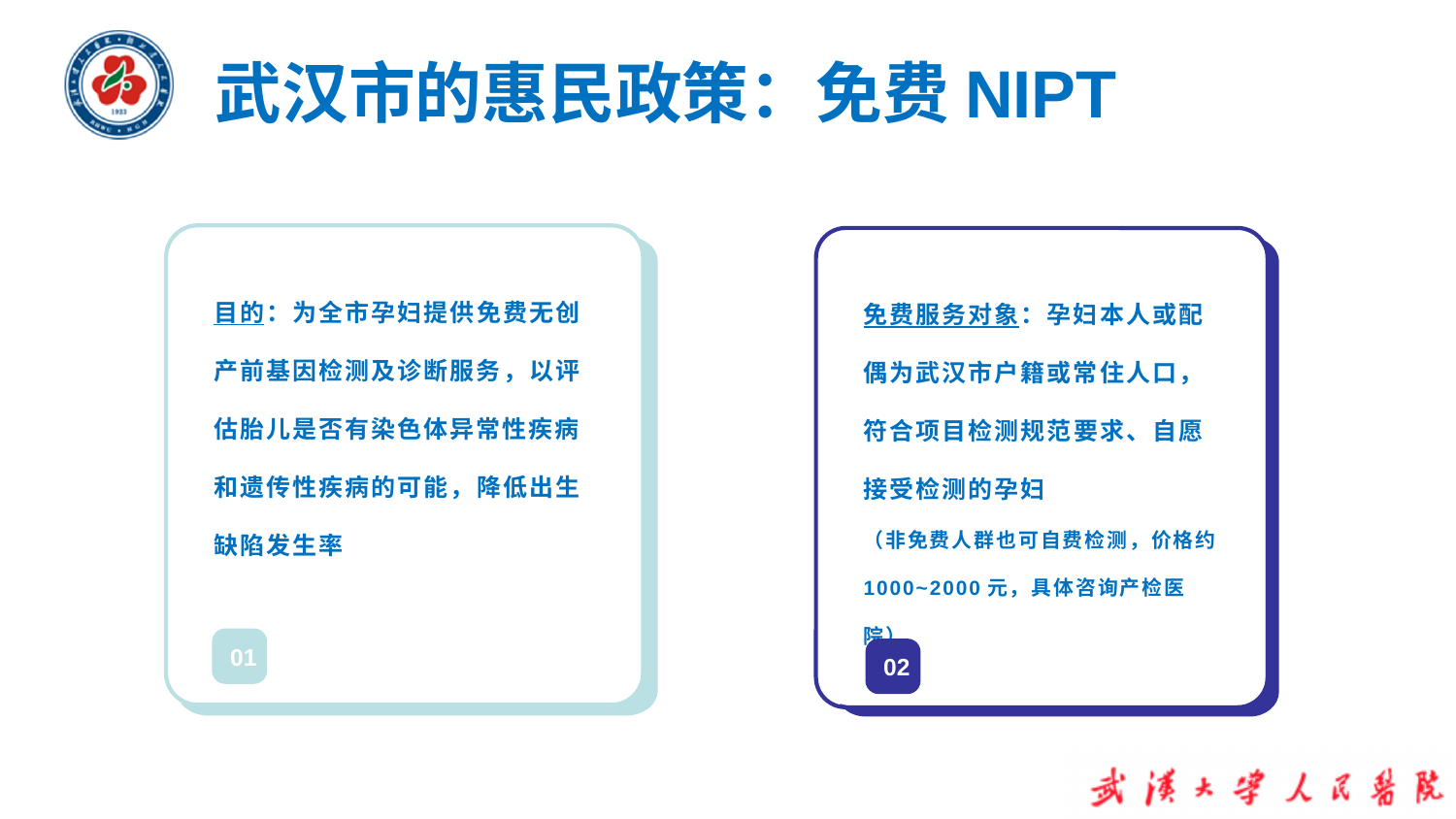

# 武汉市的惠民政策：免费NIPT
目的：为全市孕妇提供免费无创产前基因检测及诊断服务，以评估胎儿是否有染色体异常性疾病和遗传性疾病的可能，降低出生缺陷发生率
免费服务对象：孕妇本人或配偶为武汉市户籍或常住人口，符合项目检测规范要求、自愿接受检测的孕妇
（非免费人群也可自费检测，价格约1000~2000元，具体咨询产检医院）

01
02